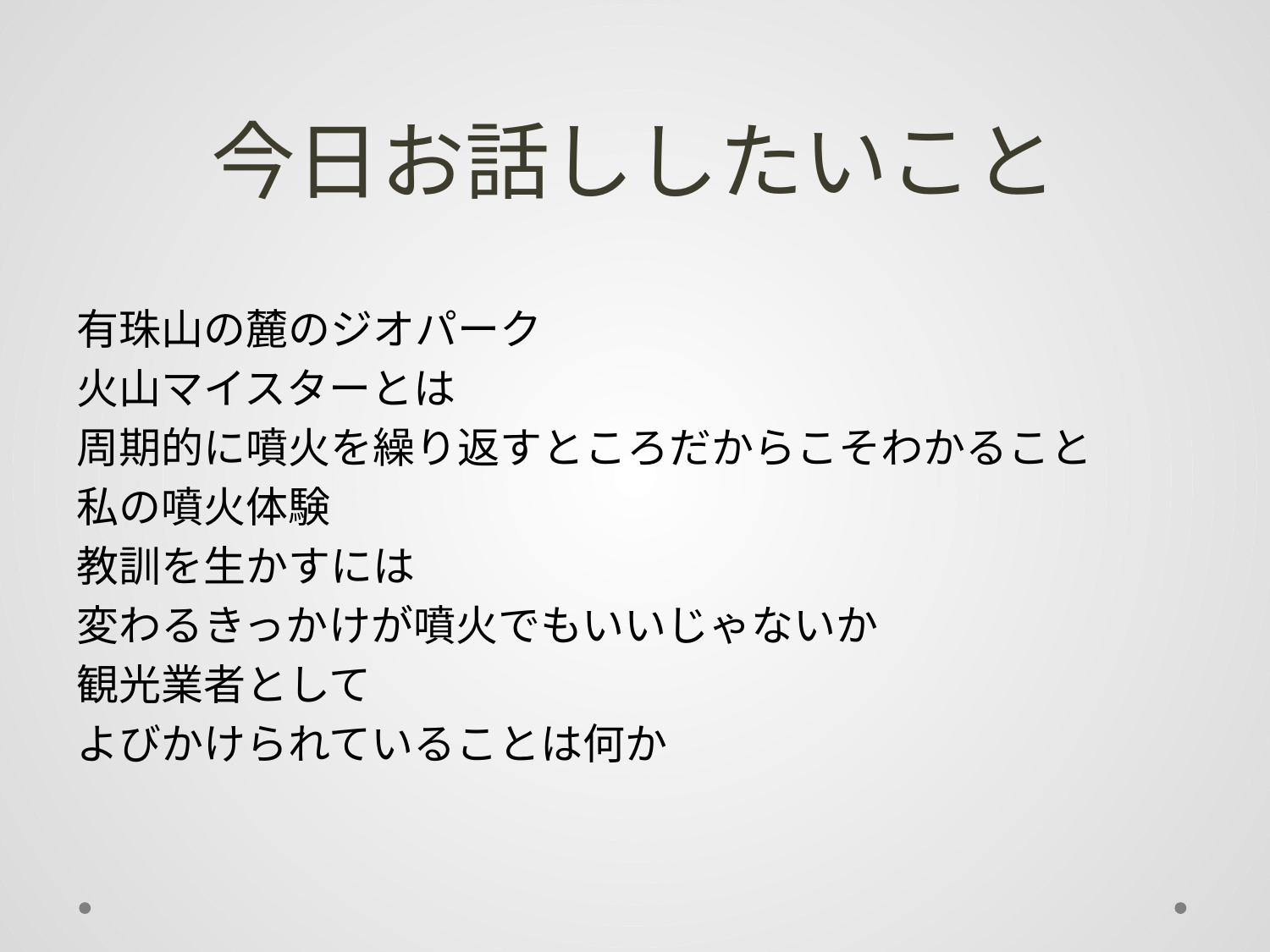

# 今日お話ししたいこと
有珠山の麓のジオパーク
火山マイスターとは
周期的に噴火を繰り返すところだからこそわかること
私の噴火体験
教訓を生かすには
変わるきっかけが噴火でもいいじゃないか
観光業者として
よびかけられていることは何か